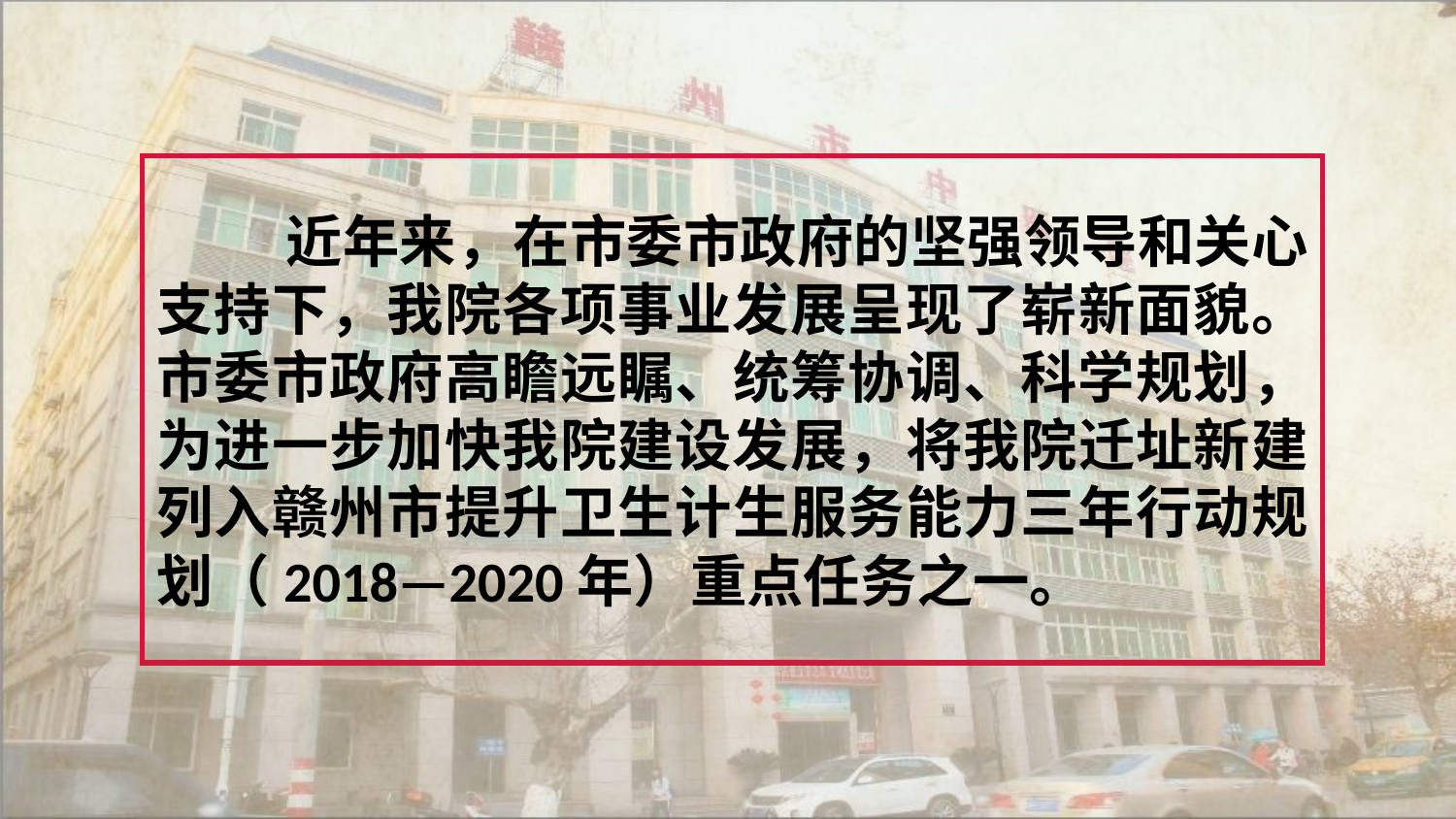

近年来，在市委市政府的坚强领导和关心支持下，我院各项事业发展呈现了崭新面貌。市委市政府高瞻远瞩、统筹协调、科学规划，为进一步加快我院建设发展，将我院迁址新建列入赣州市提升卫生计生服务能力三年行动规划（2018—2020年）重点任务之一。